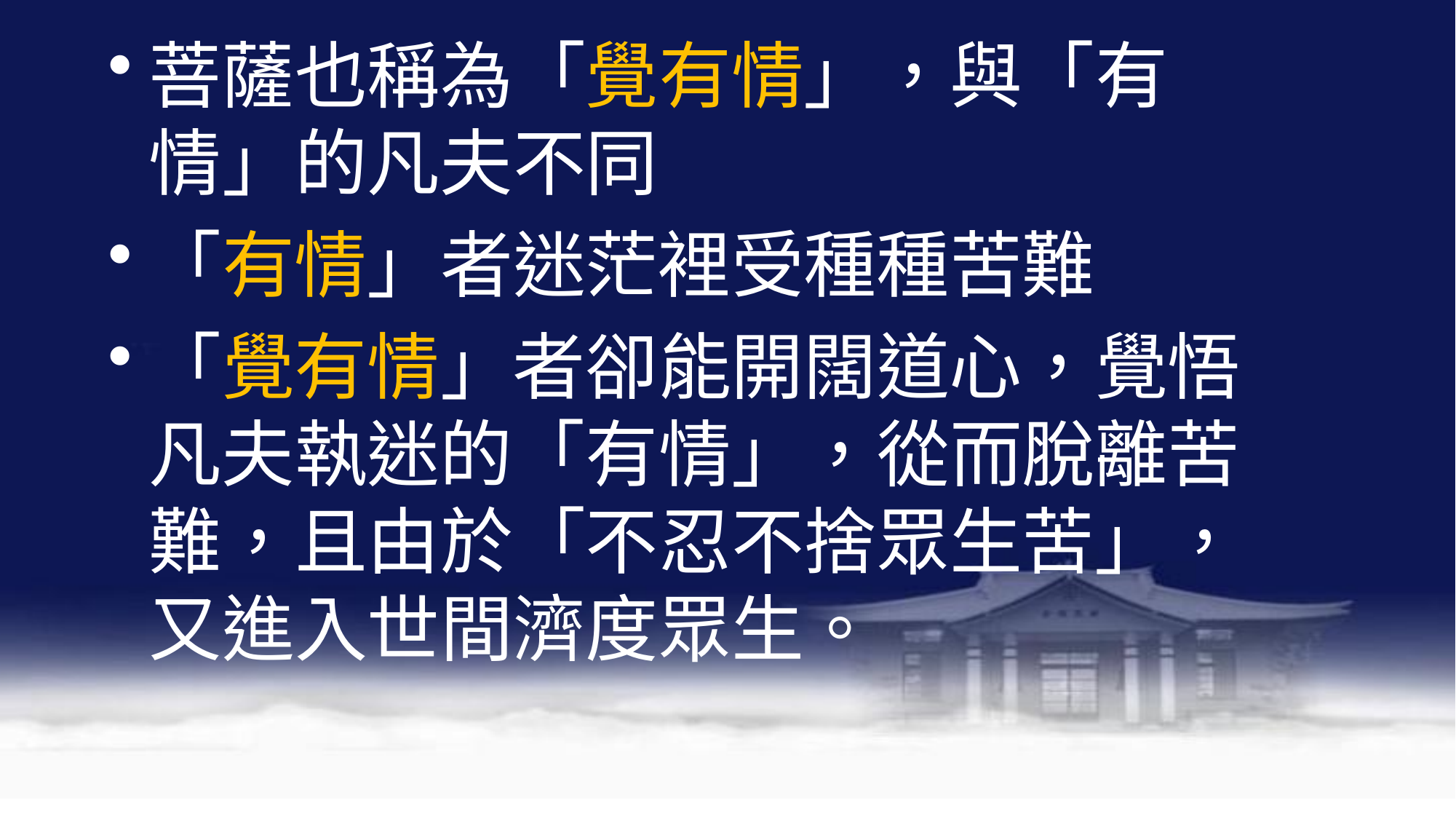

菩薩也稱為「覺有情」，與「有情」的凡夫不同
「有情」者迷茫裡受種種苦難
「覺有情」者卻能開闊道心，覺悟凡夫執迷的「有情」，從而脫離苦難，且由於「不忍不捨眾生苦」，又進入世間濟度眾生。